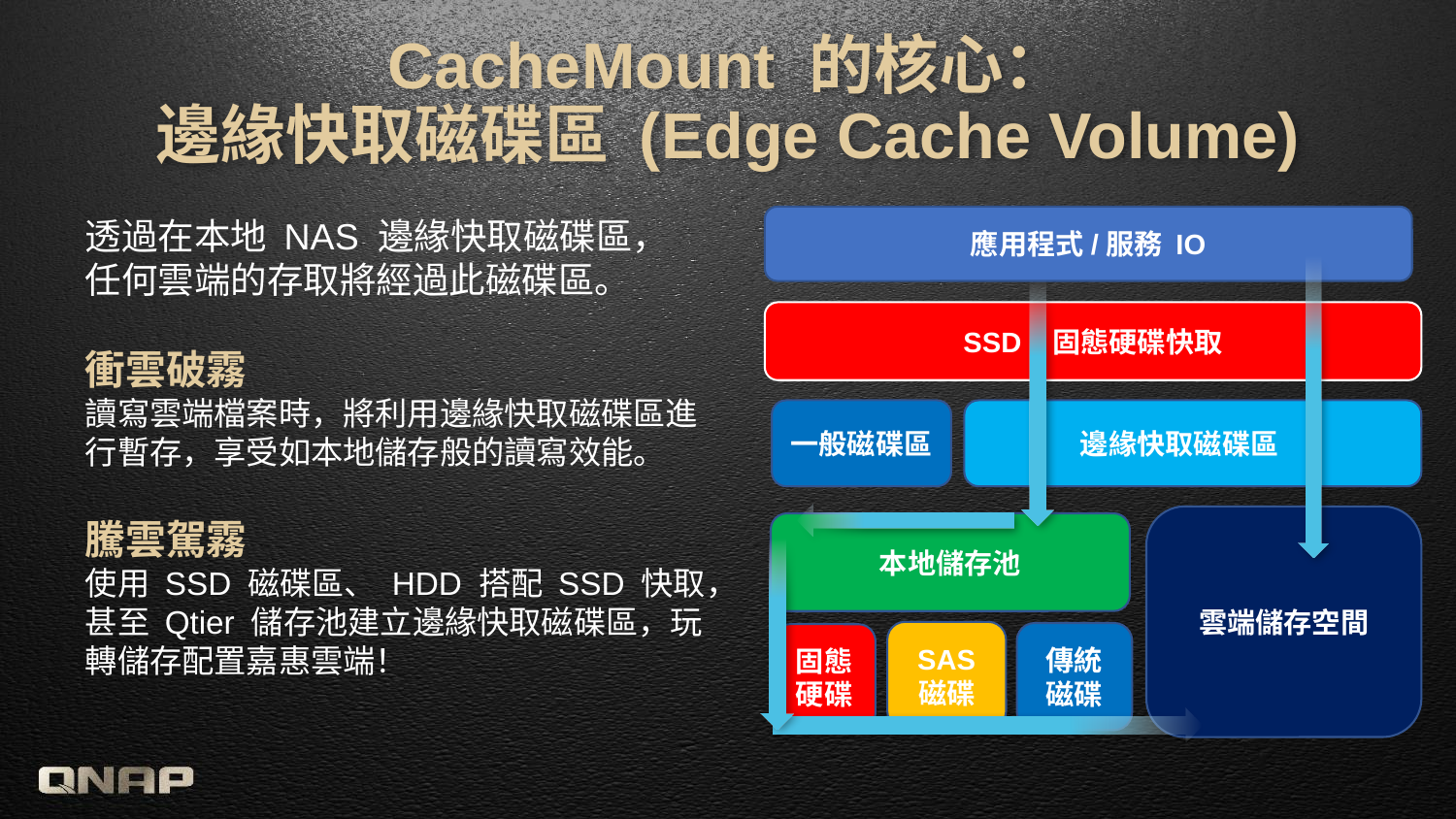

# CacheMount 的核心： 邊緣快取磁碟區 (Edge Cache Volume)
透過在本地 NAS 邊緣快取磁碟區，
任何雲端的存取將經過此磁碟區。

衝雲破霧
讀寫雲端檔案時，將利用邊緣快取磁碟區進行暫存，享受如本地儲存般的讀寫效能。

騰雲駕霧
使用 SSD 磁碟區、 HDD 搭配 SSD 快取，甚至 Qtier 儲存池建立邊緣快取磁碟區，玩轉儲存配置嘉惠雲端！
應用程式/服務 IO

SSD   固態硬碟快取
一般磁碟區
邊緣快取磁碟區

雲端儲存空間

本地儲存池

SAS
磁碟
傳統磁碟
固態硬碟